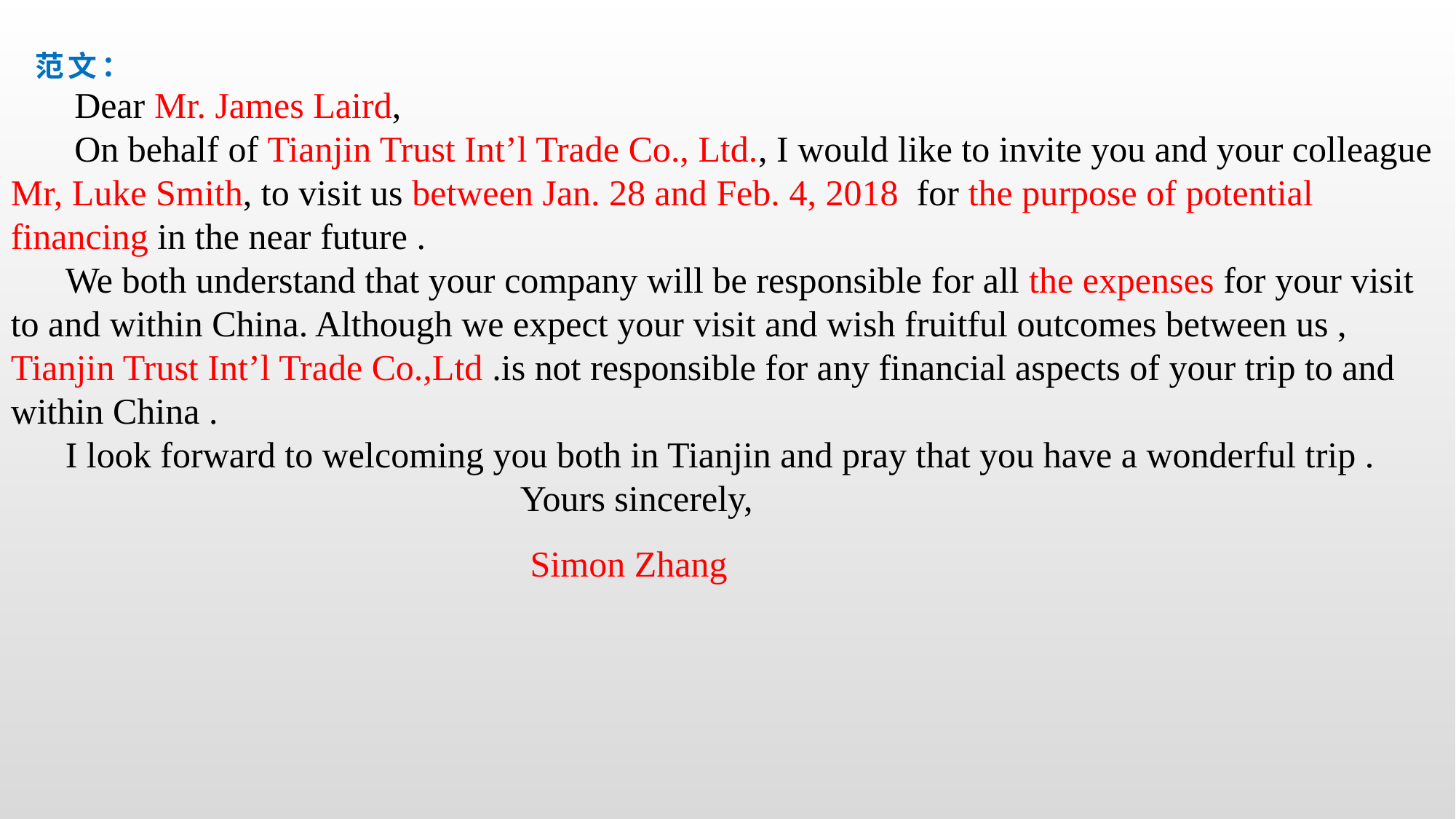

# 范文：
       Dear Mr. James Laird,       On behalf of Tianjin Trust Int’l Trade Co., Ltd., I would like to invite you and your colleague Mr, Luke Smith, to visit us between Jan. 28 and Feb. 4, 2018  for the purpose of potential financing in the near future .      We both understand that your company will be responsible for all the expenses for your visit to and within China. Although we expect your visit and wish fruitful outcomes between us , Tianjin Trust Int’l Trade Co.,Ltd .is not responsible for any financial aspects of your trip to and within China .      I look forward to welcoming you both in Tianjin and pray that you have a wonderful trip .                                                        Yours sincerely,                                                          Simon Zhang